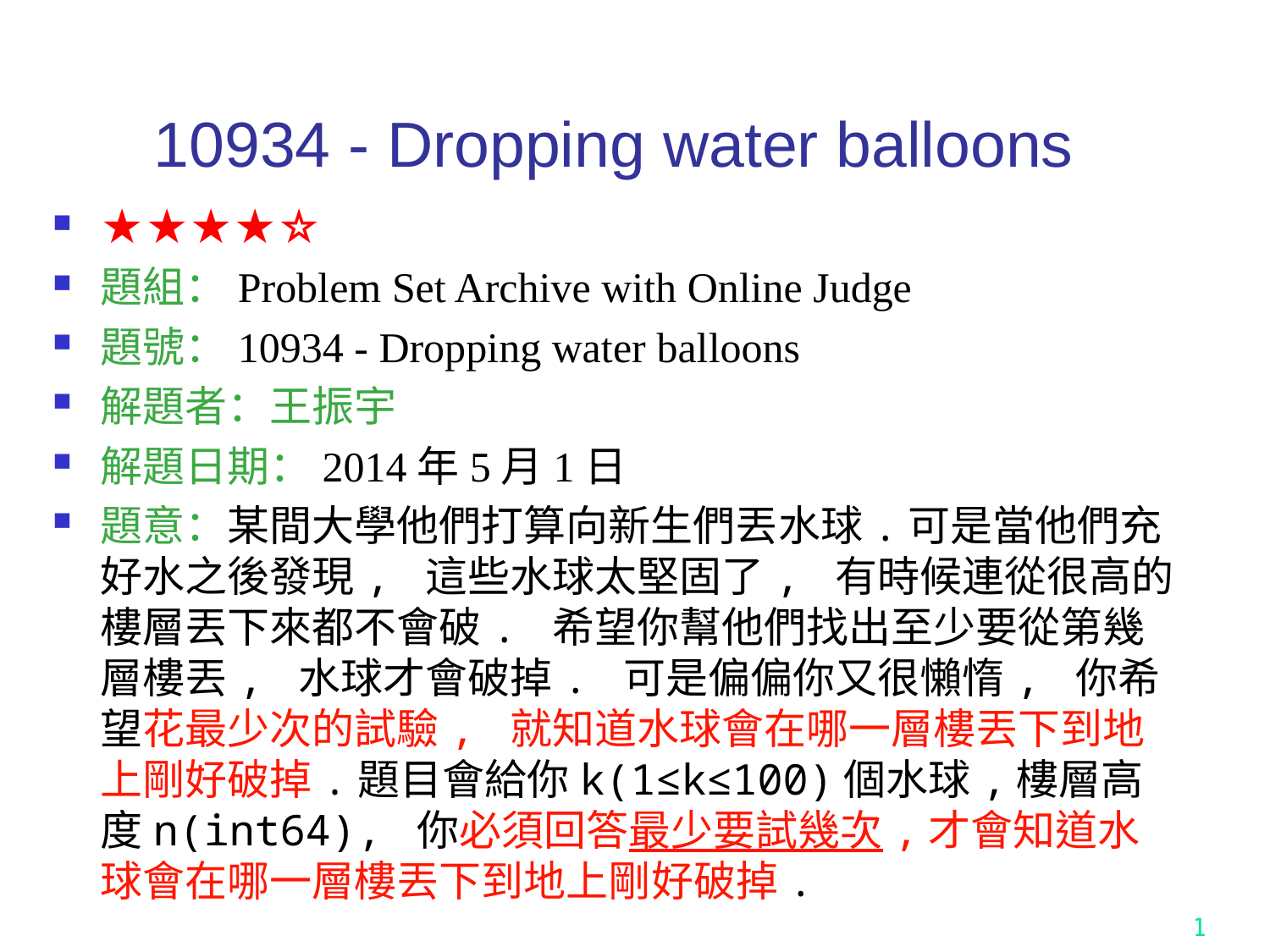

10934 - Dropping water balloons
★★★★☆
題組：Problem Set Archive with Online Judge
題號：10934 - Dropping water balloons
解題者：王振宇
解題日期：2014年5月1日
題意：某間大學他們打算向新生們丟水球.可是當他們充好水之後發現, 這些水球太堅固了, 有時候連從很高的樓層丟下來都不會破. 希望你幫他們找出至少要從第幾層樓丟, 水球才會破掉. 可是偏偏你又很懶惰, 你希望花最少次的試驗, 就知道水球會在哪一層樓丟下到地上剛好破掉.題目會給你k(1≤k≤100)個水球,樓層高度n(int64), 你必須回答最少要試幾次,才會知道水球會在哪一層樓丟下到地上剛好破掉.
1